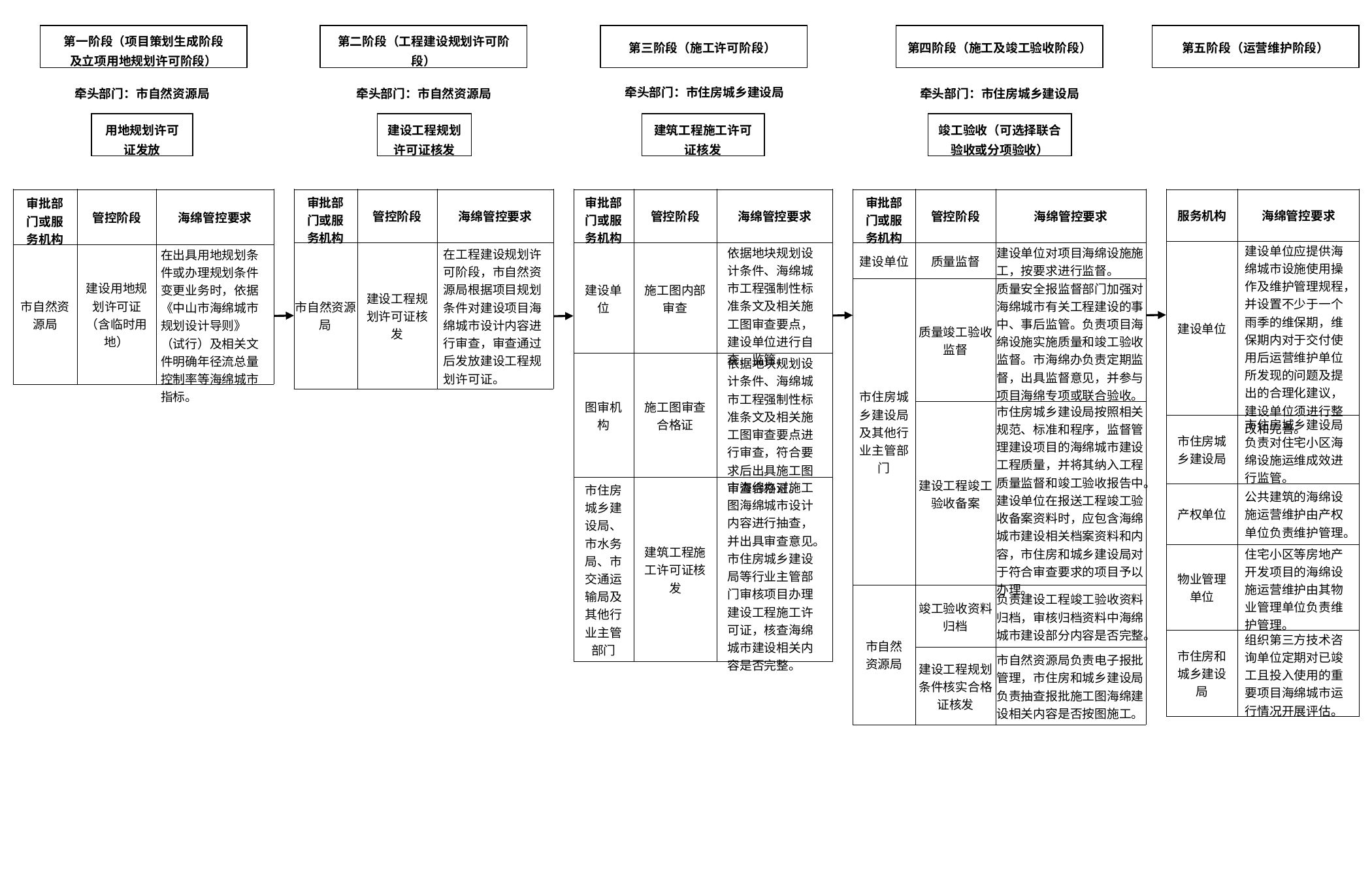

中山市海绵城市建设社会投资项目全流程管控流程图
| 第一阶段（项目策划生成阶段 及立项用地规划许可阶段） |
| --- |
| 第二阶段（工程建设规划许可阶段） |
| --- |
| 第三阶段（施工许可阶段） |
| --- |
| 第四阶段（施工及竣工验收阶段） |
| --- |
| 第五阶段（运营维护阶段） |
| --- |
牵头部门：市住房城乡建设局
牵头部门：市自然资源局
牵头部门：市住房城乡建设局
牵头部门：市自然资源局
| 建设工程规划许可证核发 |
| --- |
| 建筑工程施工许可证核发 |
| --- |
| 用地规划许可证发放 |
| --- |
| 竣工验收（可选择联合验收或分项验收） |
| --- |
| 服务机构 | 海绵管控要求 |
| --- | --- |
| 建设单位 | 建设单位应提供海绵城市设施使用操作及维护管理规程，并设置不少于一个雨季的维保期，维保期内对于交付使用后运营维护单位所发现的问题及提出的合理化建议，建设单位须进行整改和完善。 |
| 市住房城乡建设局 | 市住房城乡建设局负责对住宅小区海绵设施运维成效进行监管。 |
| 产权单位 | 公共建筑的海绵设施运营维护由产权单位负责维护管理。 |
| 物业管理单位 | 住宅小区等房地产开发项目的海绵设施运营维护由其物业管理单位负责维护管理。 |
| 市住房和城乡建设局 | 组织第三方技术咨询单位定期对已竣工且投入使用的重要项目海绵城市运行情况开展评估。 |
| 审批部门或服务机构 | 管控阶段 | 海绵管控要求 |
| --- | --- | --- |
| 建设单位 | 质量监督 | 建设单位对项目海绵设施施工，按要求进行监督。 |
| 市住房城乡建设局及其他行业主管部门 | 质量竣工验收监督 | 质量安全报监督部门加强对海绵城市有关工程建设的事中、事后监管。负责项目海绵设施实施质量和竣工验收监督。市海绵办负责定期监督，出具监督意见，并参与项目海绵专项或联合验收。 |
|  | 建设工程竣工验收备案 | 市住房城乡建设局按照相关规范、标准和程序，监督管理建设项目的海绵城市建设工程质量，并将其纳入工程质量监督和竣工验收报告中。建设单位在报送工程竣工验收备案资料时，应包含海绵城市建设相关档案资料和内容，市住房和城乡建设局对于符合审查要求的项目予以办理。 |
| 市自然资源局 | 竣工验收资料归档 | 负责建设工程竣工验收资料归档，审核归档资料中海绵城市建设部分内容是否完整。 |
|  | 建设工程规划条件核实合格证核发 | 市自然资源局负责电子报批管理，市住房和城乡建设局负责抽查报批施工图海绵建设相关内容是否按图施工。 |
| 审批部门或服务机构 | 管控阶段 | 海绵管控要求 |
| --- | --- | --- |
| 市自然资源局 | 建设用地规划许可证（含临时用地） | 在出具用地规划条件或办理规划条件变更业务时，依据《中山市海绵城市规划设计导则》（试行）及相关文件明确年径流总量控制率等海绵城市指标。 |
| 审批部门或服务机构 | 管控阶段 | 海绵管控要求 |
| --- | --- | --- |
| 建设单位 | 施工图内部审查 | 依据地块规划设计条件、海绵城市工程强制性标准条文及相关施工图审查要点，建设单位进行自查、监管。 |
| 图审机构 | 施工图审查合格证 | 依据地块规划设计条件、海绵城市工程强制性标准条文及相关施工图审查要点进行审查，符合要求后出具施工图审查合格证。 |
| 市住房城乡建设局、市水务局、市交通运输局及其他行业主管部门 | 建筑工程施工许可证核发 | 市海绵办对施工图海绵城市设计内容进行抽查，并出具审查意见。市住房城乡建设局等行业主管部门审核项目办理建设工程施工许可证，核查海绵城市建设相关内容是否完整。 |
| 审批部门或服务机构 | 管控阶段 | 海绵管控要求 |
| --- | --- | --- |
| 市自然资源局 | 建设工程规划许可证核发 | 在工程建设规划许可阶段，市自然资源局根据项目规划条件对建设项目海绵城市设计内容进行审查，审查通过后发放建设工程规划许可证。 |